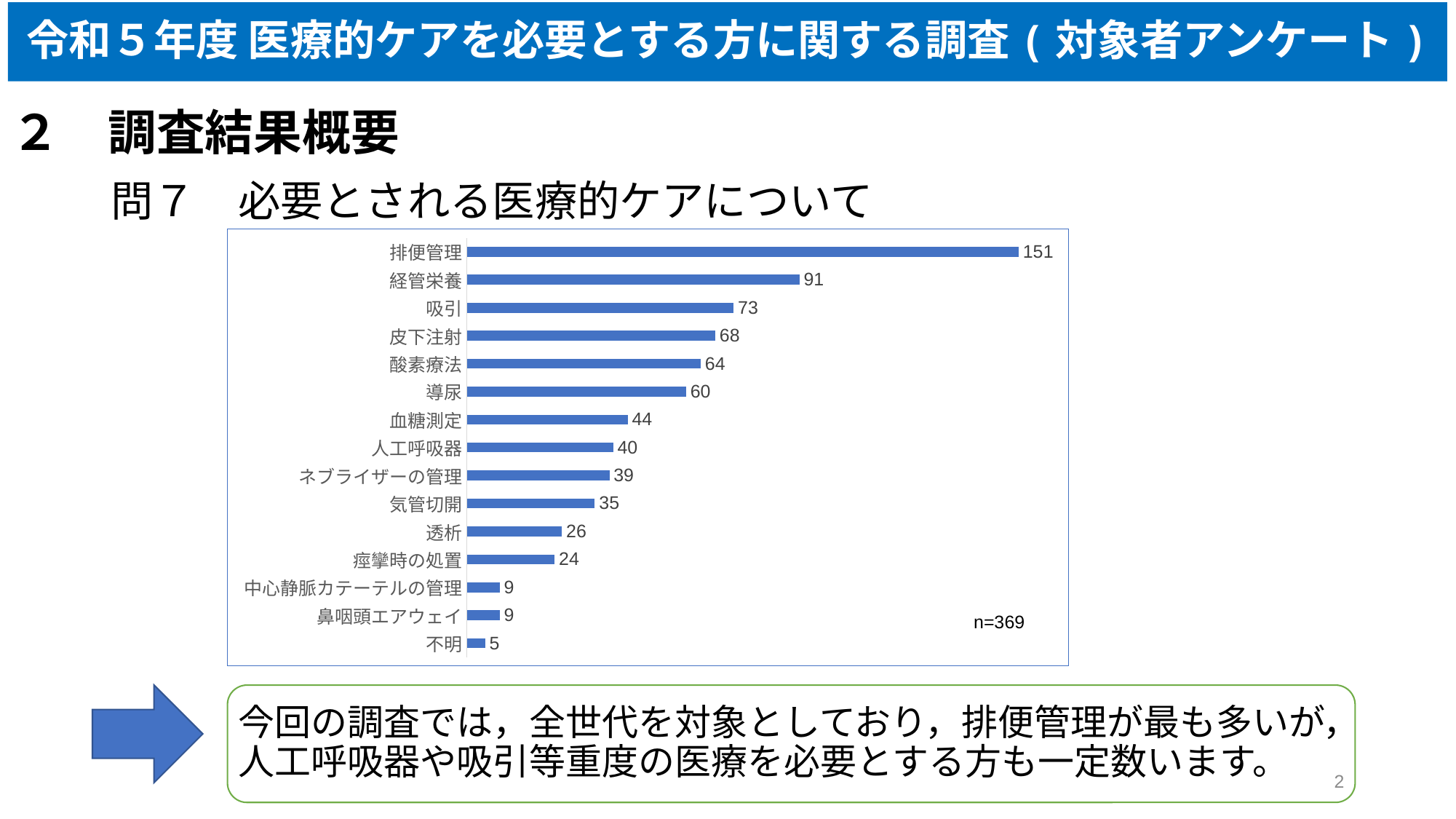

# 令和５年度 医療的ケアを必要とする方に関する調査(対象者アンケート)
２　調査結果概要
問７　必要とされる医療的ケアについて

### Chart

| Category | 回答数 |
|---|---|
| 不明 | 5.0 |
| 鼻咽頭エアウェイ | 9.0 |
| 中心静脈カテーテルの管理 | 9.0 |
| 痙攣時の処置 | 24.0 |
|  透析 | 26.0 |
| 気管切開 | 35.0 |
| ネブライザーの管理 | 39.0 |
| 人工呼吸器 | 40.0 |
| 血糖測定 | 44.0 |
| 導尿 | 60.0 |
| 酸素療法 | 64.0 |
| 皮下注射 | 68.0 |
| 吸引 | 73.0 |
| 経管栄養 | 91.0 |
| 排便管理 | 151.0 |
n=369
今回の調査では，全世代を対象としており，排便管理が最も多いが，人工呼吸器や吸引等重度の医療を必要とする方も一定数います。

2